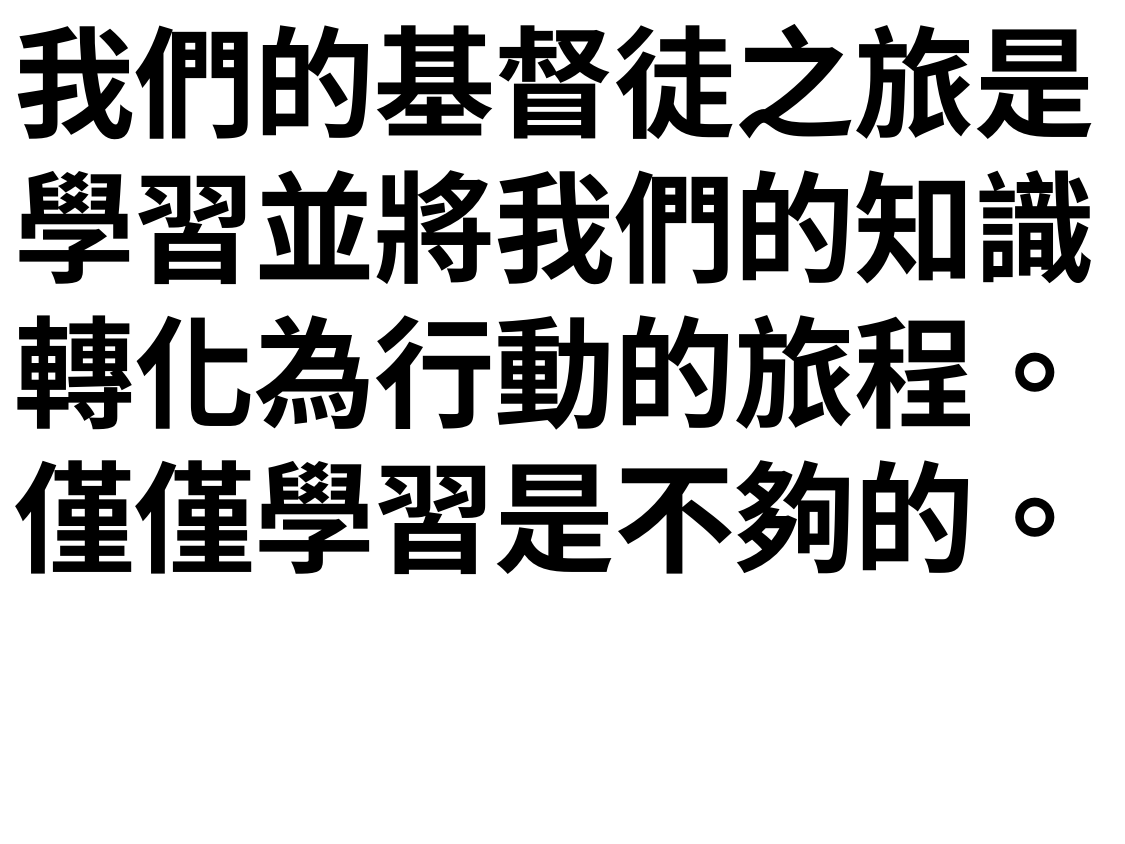

我們的基督徒之旅是學習並將我們的知識轉化為行動的旅程。僅僅學習是不夠的。